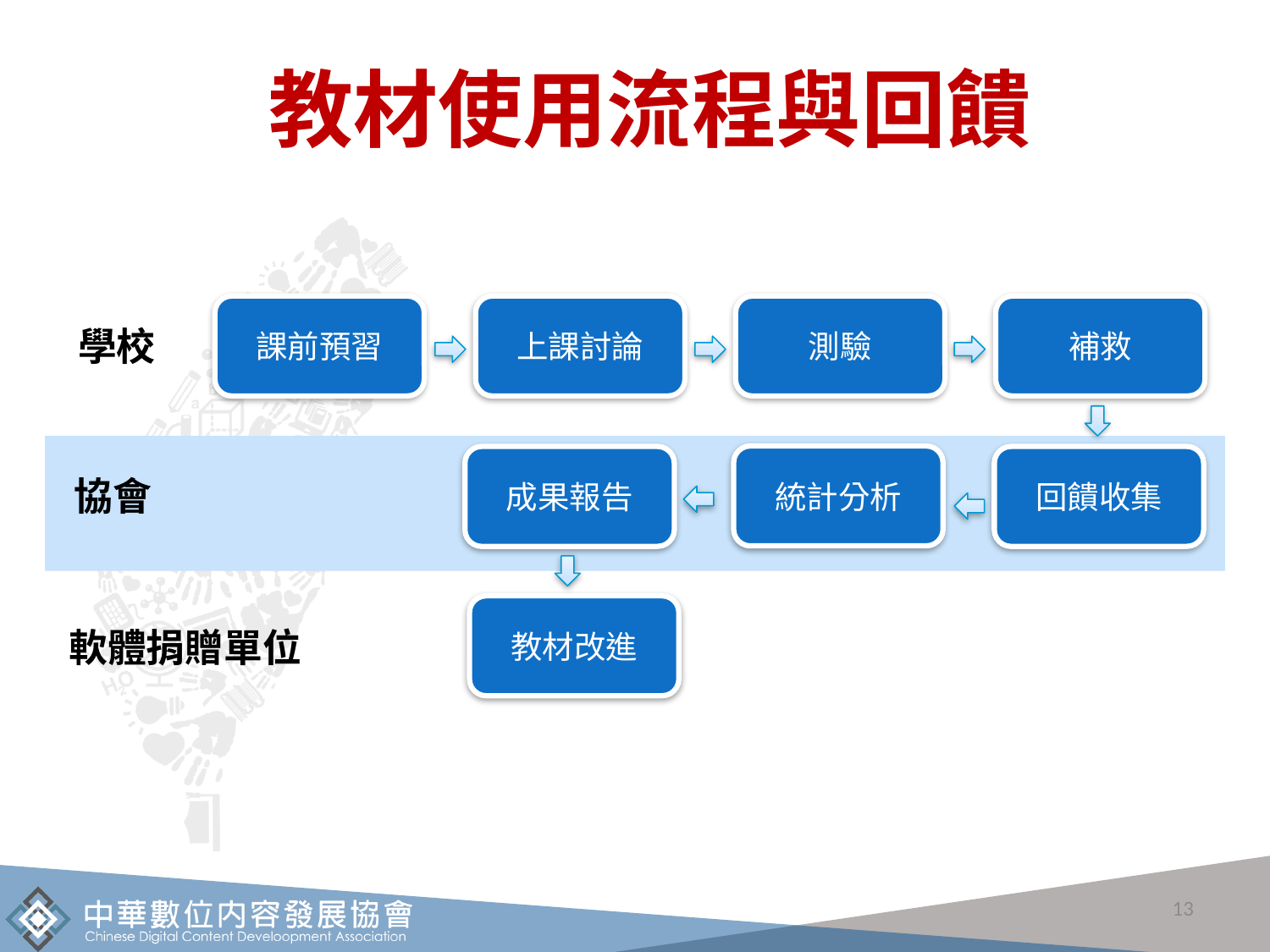

# 教材使用流程與回饋
課前預習
上課討論
測驗
補救
學校

統計分析
成果報告
回饋收集
協會

教材改進
軟體捐贈單位
13